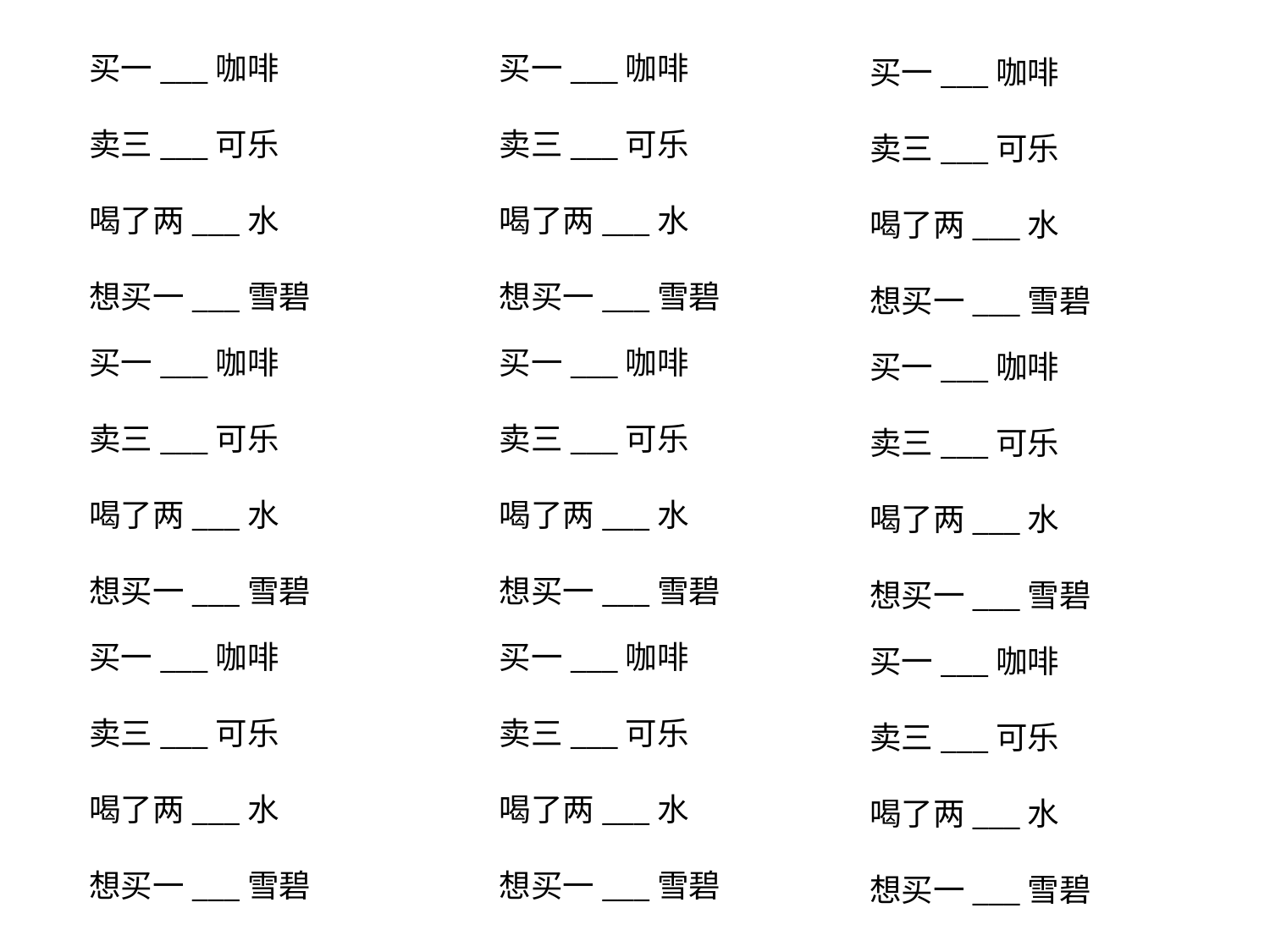

买一___咖啡

卖三___可乐

喝了两___水

想买一___雪碧
买一___咖啡

卖三___可乐

喝了两___水

想买一___雪碧
买一___咖啡

卖三___可乐

喝了两___水

想买一___雪碧
买一___咖啡

卖三___可乐

喝了两___水

想买一___雪碧
买一___咖啡

卖三___可乐

喝了两___水

想买一___雪碧
买一___咖啡

卖三___可乐

喝了两___水

想买一___雪碧
买一___咖啡

卖三___可乐

喝了两___水

想买一___雪碧
买一___咖啡

卖三___可乐

喝了两___水

想买一___雪碧
买一___咖啡

卖三___可乐

喝了两___水

想买一___雪碧